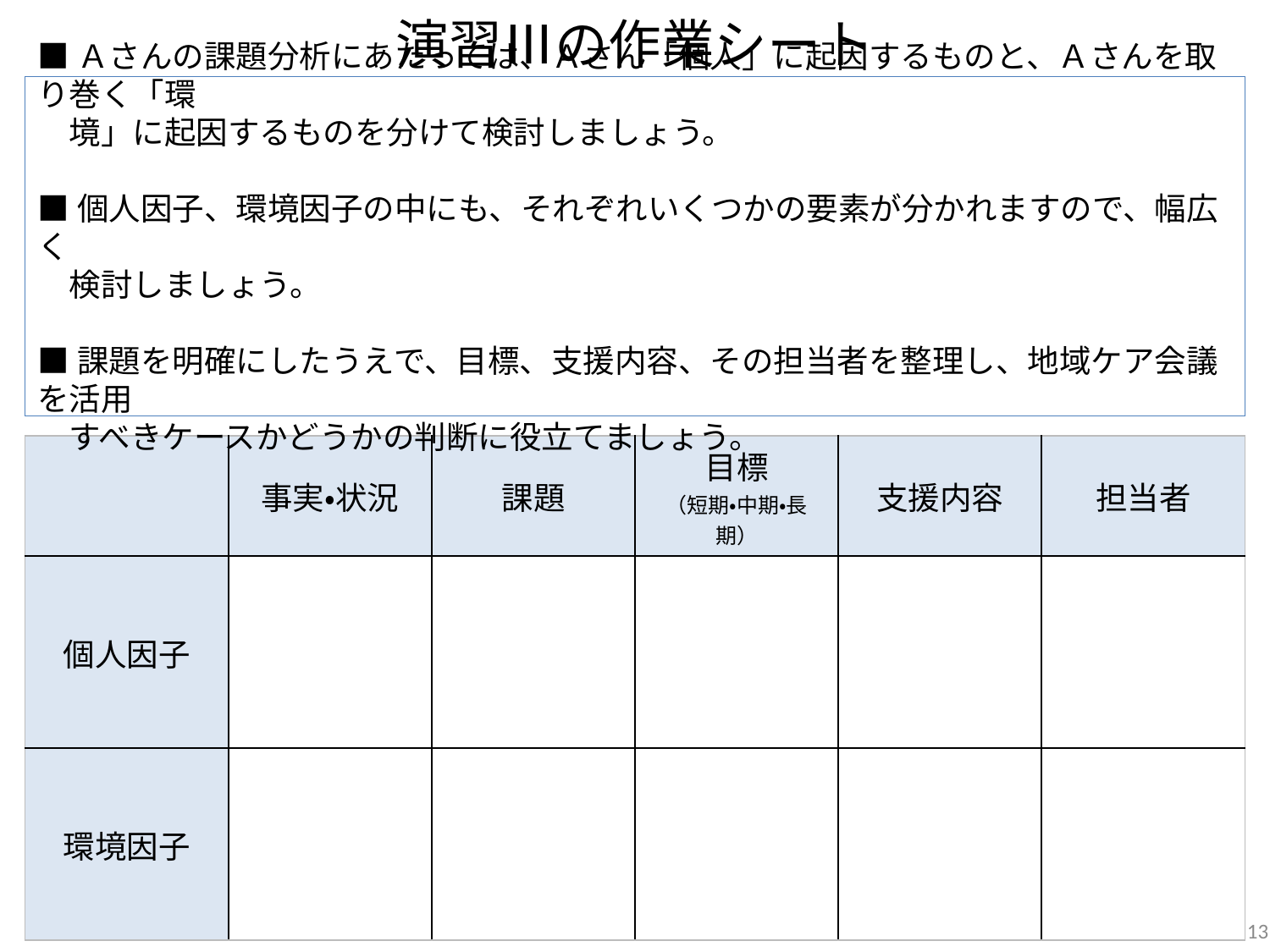

演習Ⅲの作業シート
■Ａさんの課題分析にあたっては、Ａさん「個人」に起因するものと、Ａさんを取り巻く「環
　境」に起因するものを分けて検討しましょう。

■個人因子、環境因子の中にも、それぞれいくつかの要素が分かれますので、幅広く
　検討しましょう。

■課題を明確にしたうえで、目標、支援内容、その担当者を整理し、地域ケア会議を活用
　すべきケースかどうかの判断に役立てましょう。
|  | 事実・状況 | 課題 | 目標 （短期・中期・長期） | 支援内容 | 担当者 |
| --- | --- | --- | --- | --- | --- |
| 個人因子 |  |  |  |  |  |
| 環境因子 |  |  |  |  |  |
13